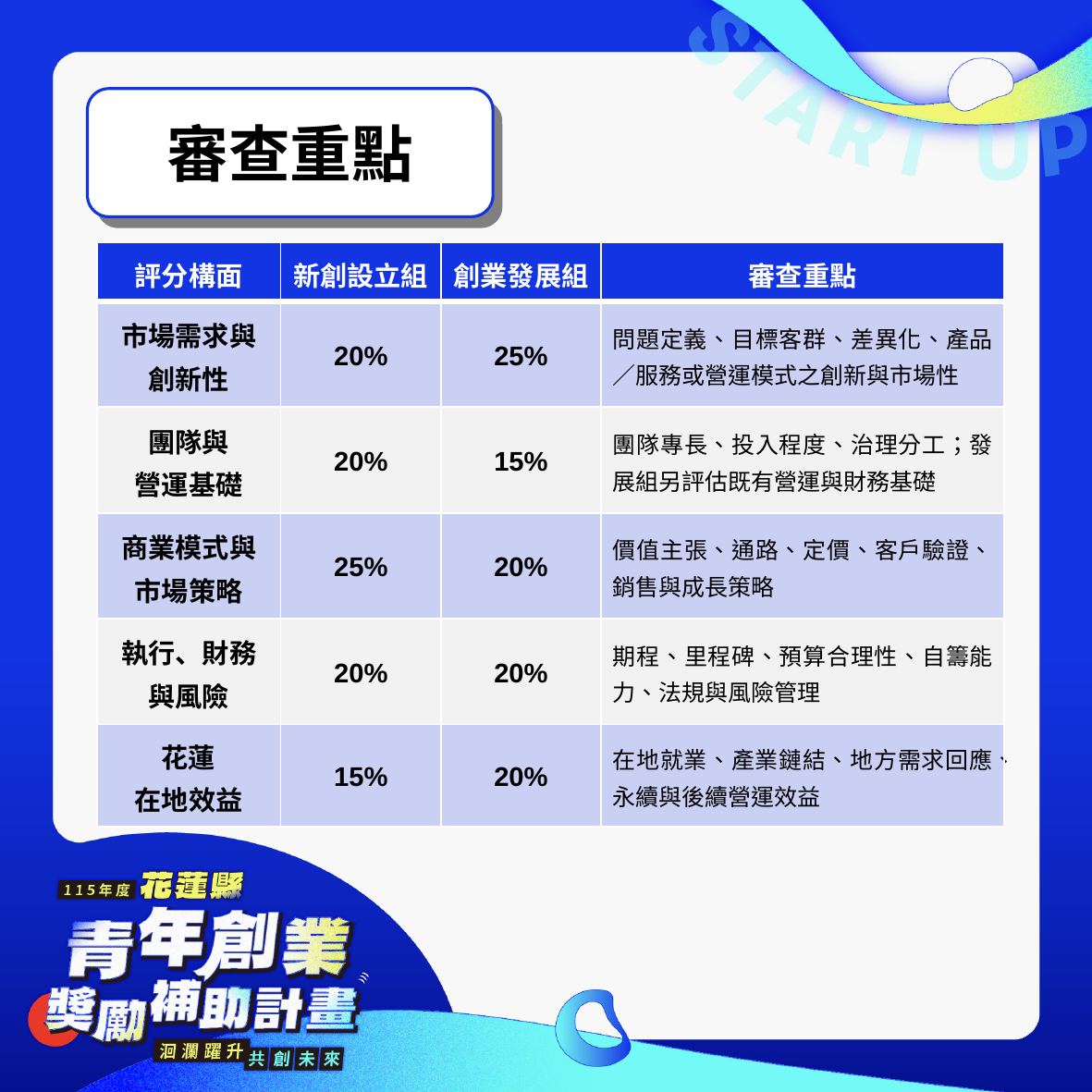

審查重點

| 評分構面 | 新創設立組 | 創業發展組 | 審查重點 |
| --- | --- | --- | --- |
| 市場需求與 創新性 | 20% | 25% | 問題定義、目標客群、差異化、產品／服務或營運模式之創新與市場性 |
| 團隊與 營運基礎 | 20% | 15% | 團隊專長、投入程度、治理分工；發展組另評估既有營運與財務基礎 |
| 商業模式與 市場策略 | 25% | 20% | 價值主張、通路、定價、客戶驗證、銷售與成長策略 |
| 執行、財務 與風險 | 20% | 20% | 期程、里程碑、預算合理性、自籌能力、法規與風險管理 |
| 花蓮 在地效益 | 15% | 20% | 在地就業、產業鏈結、地方需求回應、永續與後續營運效益 |